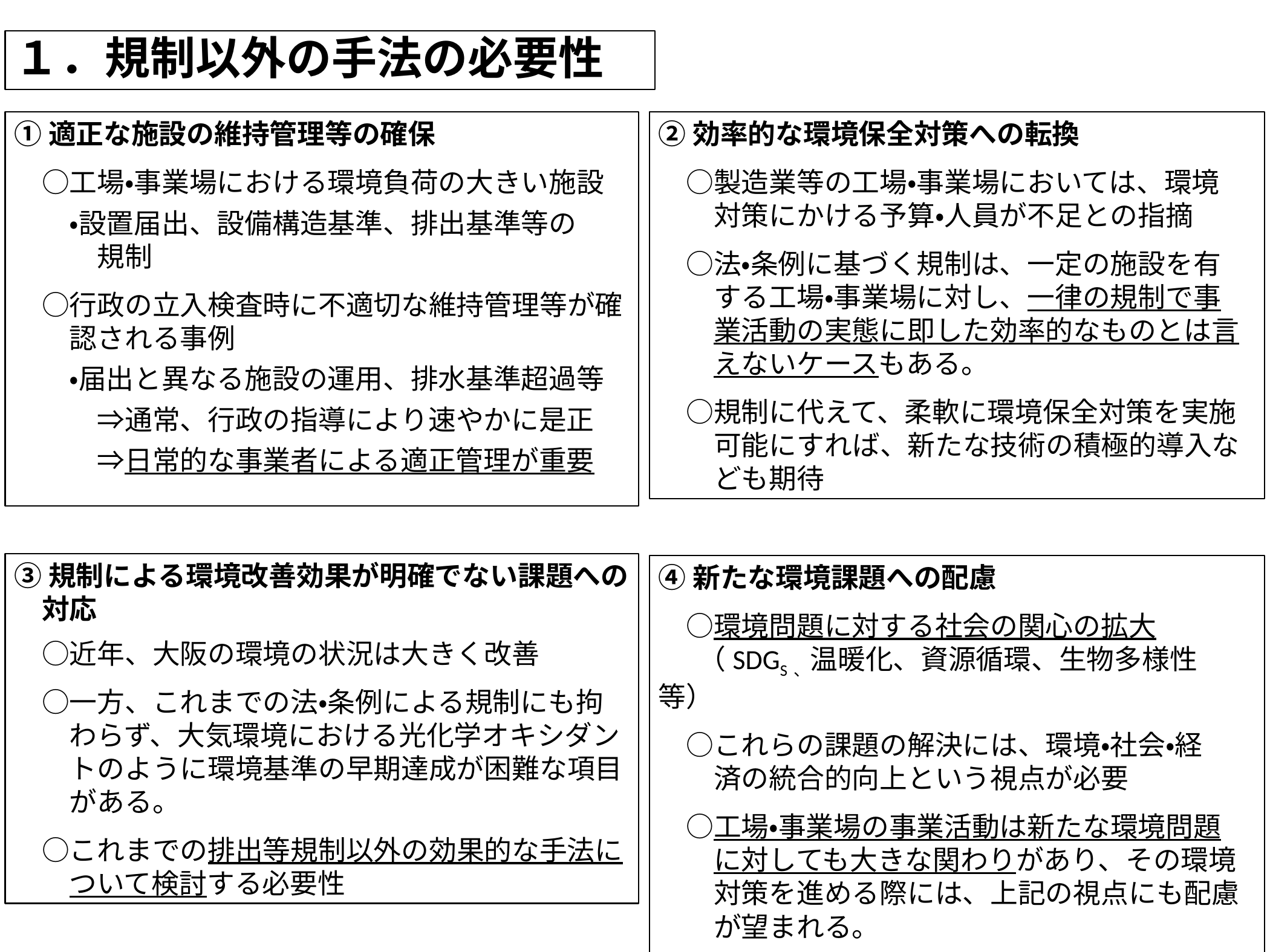

# １．規制以外の手法の必要性
①適正な施設の維持管理等の確保
　○工場・事業場における環境負荷の大きい施設
　　・設置届出、設備構造基準、排出基準等の
　　　規制
　○行政の立入検査時に不適切な維持管理等が確
　　認される事例
　　・届出と異なる施設の運用、排水基準超過等
　　　⇒通常、行政の指導により速やかに是正
　　　⇒日常的な事業者による適正管理が重要

②効率的な環境保全対策への転換
　○製造業等の工場・事業場においては、環境
　　対策にかける予算・人員が不足との指摘
　○法・条例に基づく規制は、一定の施設を有
　　する工場・事業場に対し、一律の規制で事
　　業活動の実態に即した効率的なものとは言
　　えないケースもある。
　○規制に代えて、柔軟に環境保全対策を実施
　　可能にすれば、新たな技術の積極的導入な
　　ども期待
③規制による環境改善効果が明確でない課題への
　対応
　○近年、大阪の環境の状況は大きく改善
　○一方、これまでの法・条例による規制にも拘
　　わらず、大気環境における光化学オキシダン
　　トのように環境基準の早期達成が困難な項目
　　がある。
　○これまでの排出等規制以外の効果的な手法に
　　ついて検討する必要性
④新たな環境課題への配慮
　○環境問題に対する社会の関心の拡大
　  （SDGS、温暖化、資源循環、生物多様性 等）
　○これらの課題の解決には、環境・社会・経
　　済の統合的向上という視点が必要
　○工場・事業場の事業活動は新たな環境問題
　　に対しても大きな関わりがあり、その環境
　　対策を進める際には、上記の視点にも配慮
　　が望まれる。